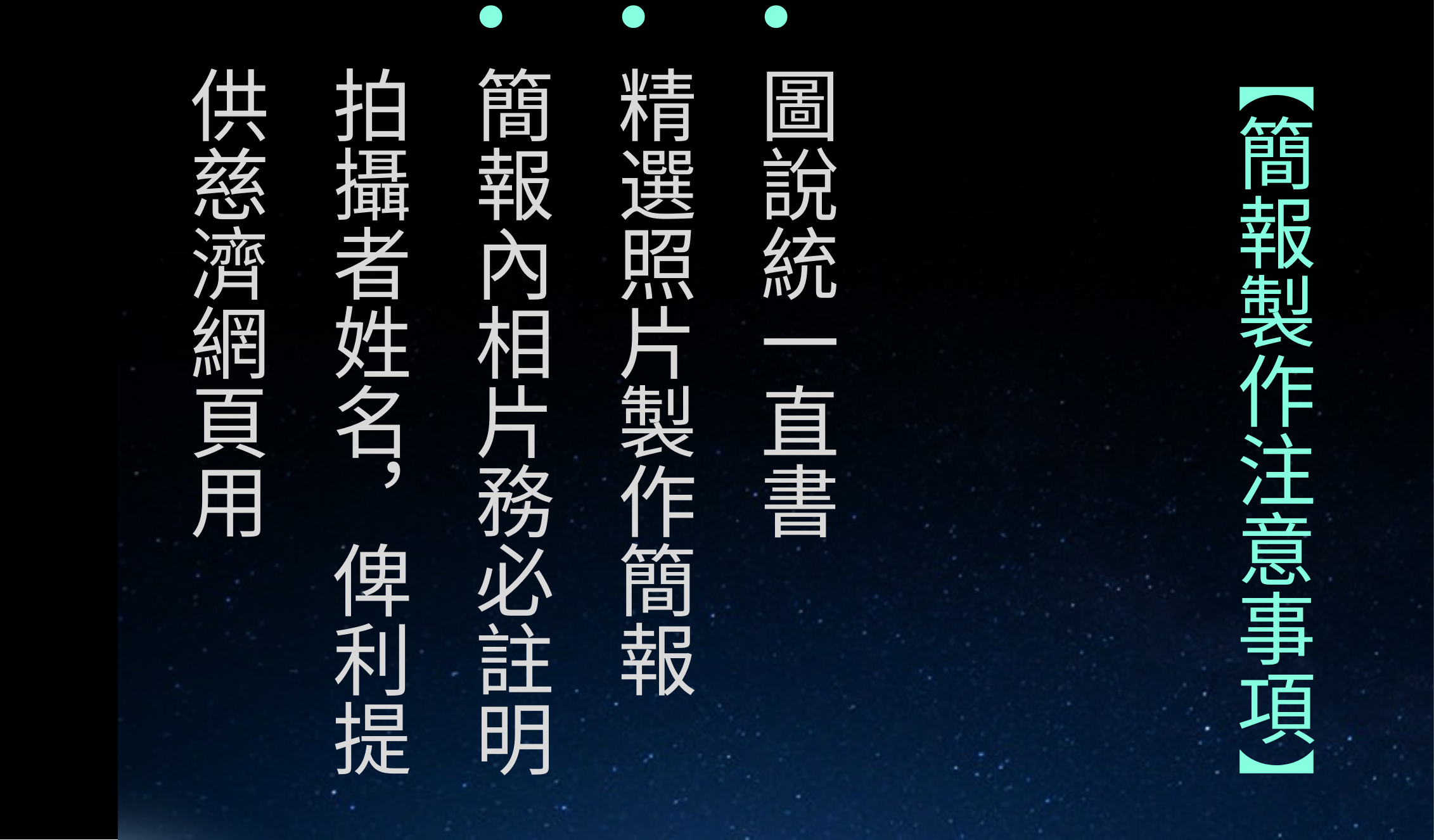

圖說統一直書
精選照片製作簡報
簡報內相片務必註明拍攝者姓名，俾利提供慈濟網頁用
# 【簡報製作注意事項】